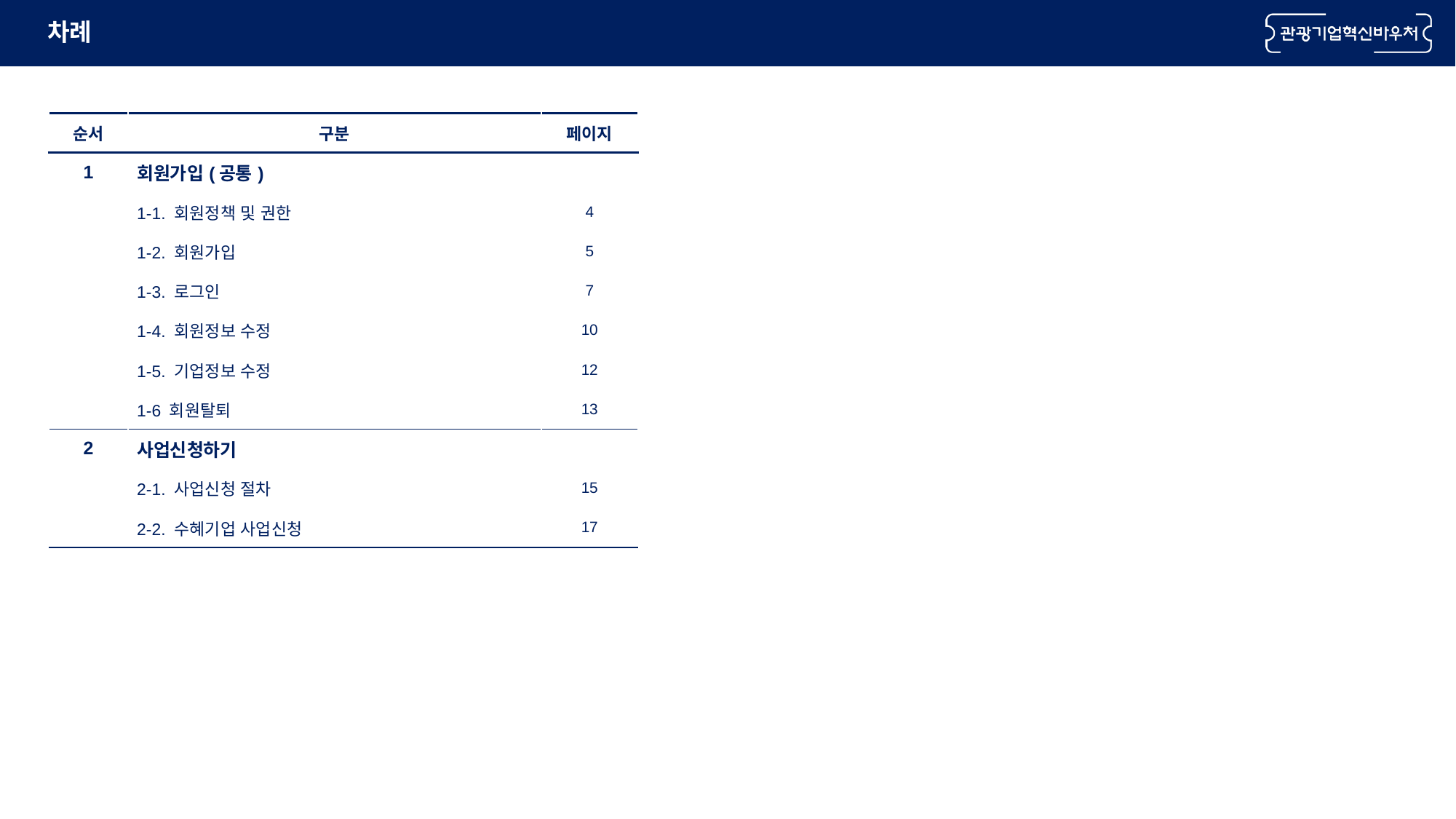

# 차례
| 순서 | 구분 | 페이지 |
| --- | --- | --- |
| 1 | 회원가입(공통) |  |
|  | 1-1. 회원정책 및 권한 | 4 |
|  | 1-2. 회원가입 | 5 |
|  | 1-3. 로그인 | 7 |
|  | 1-4. 회원정보 수정 | 10 |
|  | 1-5. 기업정보 수정 | 12 |
|  | 1-6 회원탈퇴 | 13 |
| 2 | 사업신청하기 |  |
|  | 2-1. 사업신청 절차 | 15 |
|  | 2-2. 수혜기업 사업신청 | 17 |